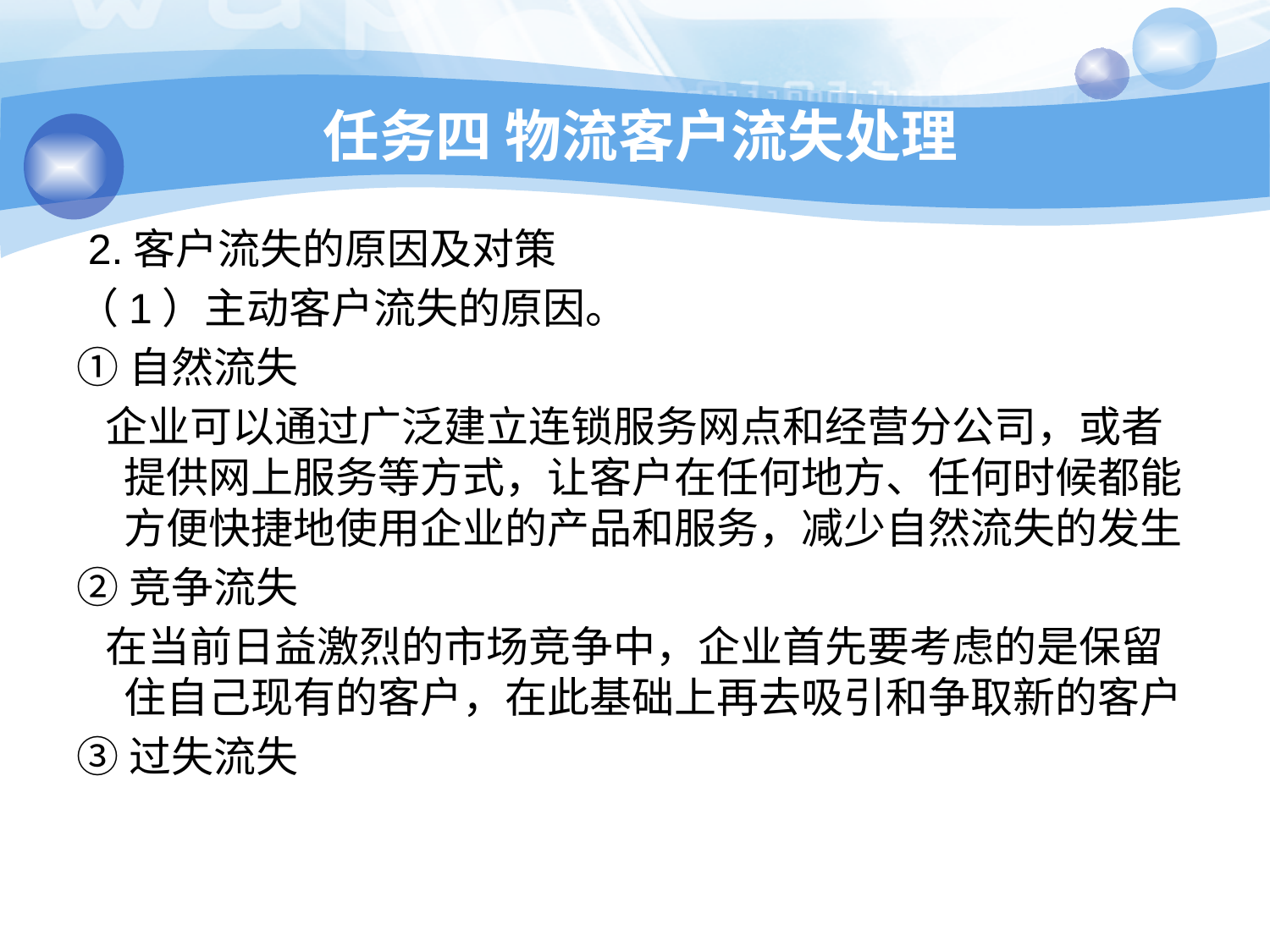

# 任务四 物流客户流失处理
 2.客户流失的原因及对策
（1）主动客户流失的原因。
①自然流失
  企业可以通过广泛建立连锁服务网点和经营分公司，或者提供网上服务等方式，让客户在任何地方、任何时候都能方便快捷地使用企业的产品和服务，减少自然流失的发生
②竞争流失
  在当前日益激烈的市场竞争中，企业首先要考虑的是保留住自己现有的客户，在此基础上再去吸引和争取新的客户
③过失流失